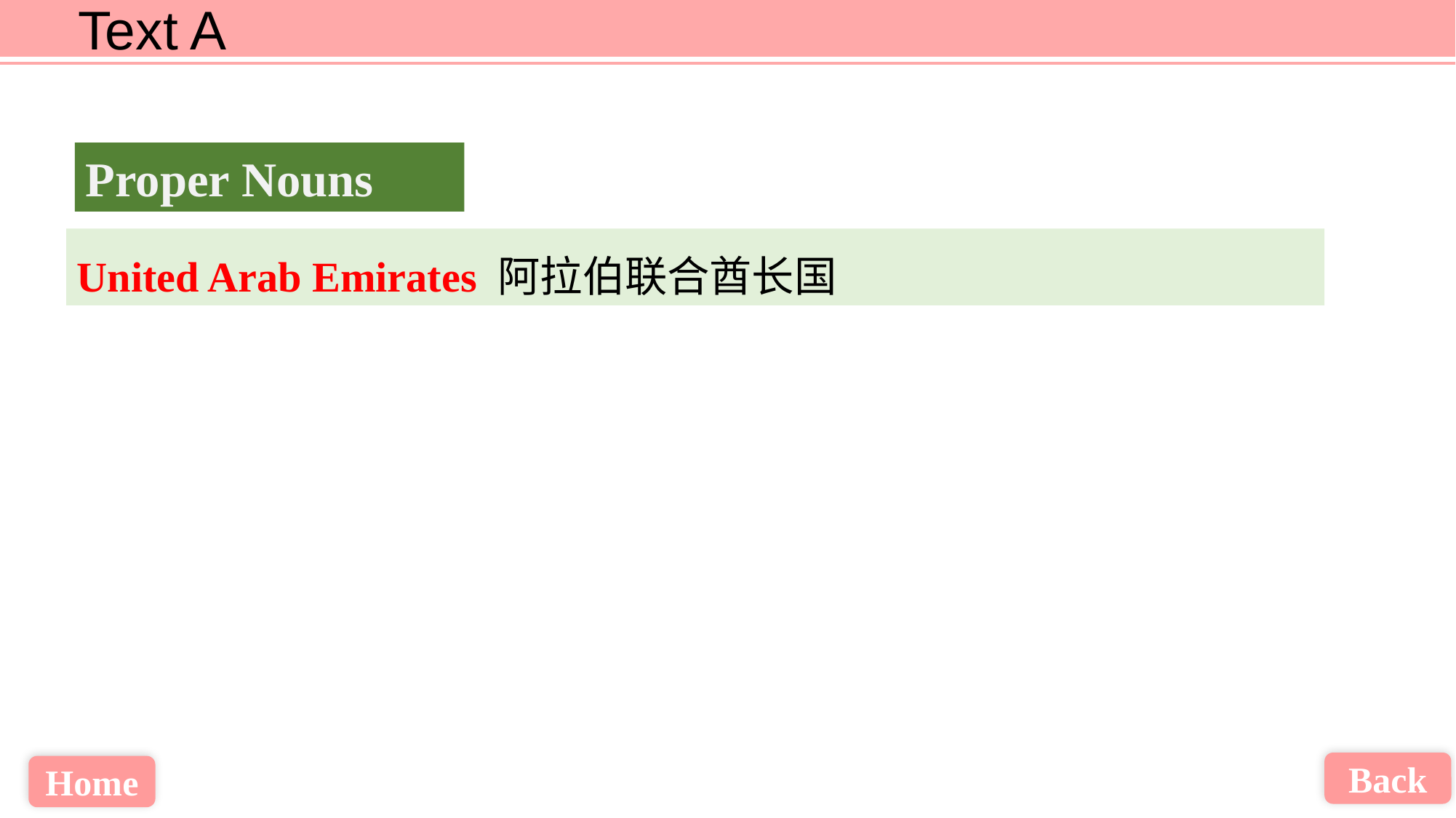

Proper Nouns
United Arab Emirates 阿拉伯联合酋长国
Back